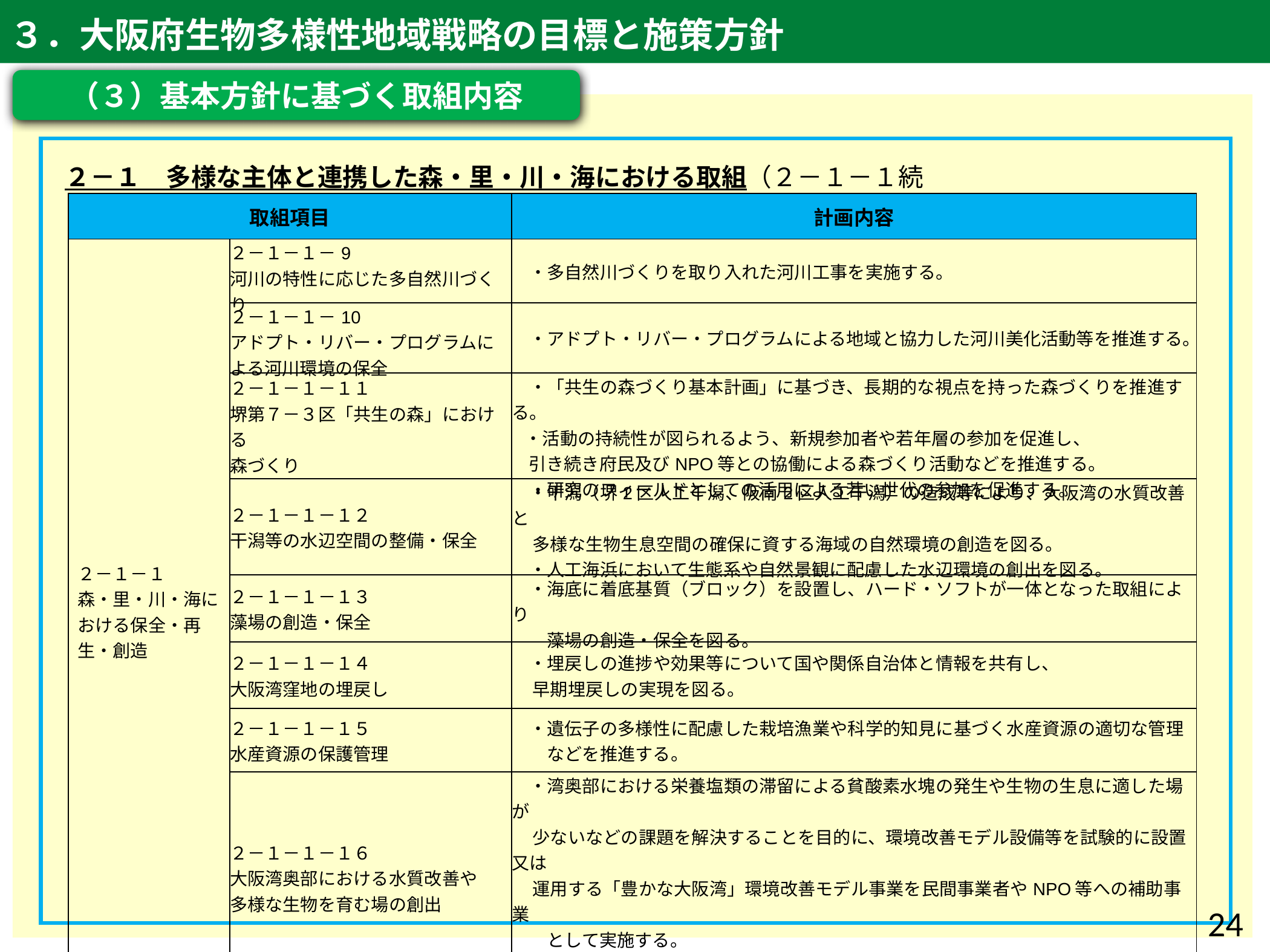

３．大阪府生物多様性地域戦略の目標と施策方針
（３）基本方針に基づく取組内容

２－１　多様な主体と連携した森・里・川・海における取組（２－１－１続き）
| 取組項目 |  | 計画内容 |
| --- | --- | --- |
| ２－１－１ 森・里・川・海に おける保全・再生・創造 | ２－１－１－9 河川の特性に応じた多自然川づくり | ・多自然川づくりを取り入れた河川工事を実施する。 |
|  | ２－１－１－10 アドプト・リバー・プログラムによる河川環境の保全 | ・アドプト・リバー・プログラムによる地域と協力した河川美化活動等を推進する。 |
| ２－１－１ 森・里・川・海における保全・再生・創造 | ２－１－１－１１ 堺第７－３区「共生の森」における 森づくり | ・「共生の森づくり基本計画」に基づき、長期的な視点を持った森づくりを推進する。 ・活動の持続性が図られるよう、新規参加者や若年層の参加を促進し、 引き続き府民及びNPO等との協働による森づくり活動などを推進する。 　・研究のフィールドとしての活用による若い世代の参加を促進する。 |
|  | ２－１－１－１２ 干潟等の水辺空間の整備・保全 | ・干潟（堺2区人工干潟、阪南2区人工干潟）の造成等により、大阪湾の水質改善と 多様な生物生息空間の確保に資する海域の自然環境の創造を図る。 　・人工海浜において生態系や自然景観に配慮した水辺環境の創出を図る。 |
|  | ２－１－１－１３ 藻場の創造・保全 | ・海底に着底基質（ブロック）を設置し、ハード・ソフトが一体となった取組により 　　藻場の創造・保全を図る。 |
|  | ２－１－１－１４ 大阪湾窪地の埋戻し | ・埋戻しの進捗や効果等について国や関係自治体と情報を共有し、 早期埋戻しの実現を図る。 |
|  | ２－１－１－１５ 水産資源の保護管理 | ・遺伝子の多様性に配慮した栽培漁業や科学的知見に基づく水産資源の適切な管理 　　などを推進する。 |
|  | ２－１－１－１６ 大阪湾奥部における水質改善や 多様な生物を育む場の創出 | ・湾奥部における栄養塩類の滞留による貧酸素水塊の発生や生物の生息に適した場が 少ないなどの課題を解決することを目的に、環境改善モデル設備等を試験的に設置又は 運用する「豊かな大阪湾」環境改善モデル事業を民間事業者やNPO等への補助事業 　　として実施する。 　・湾奥部が有する課題を解消するための知見の収集を行うとともに、得られた結果を広く 公表し、湾奥部全体での取組を推進する。 |
24